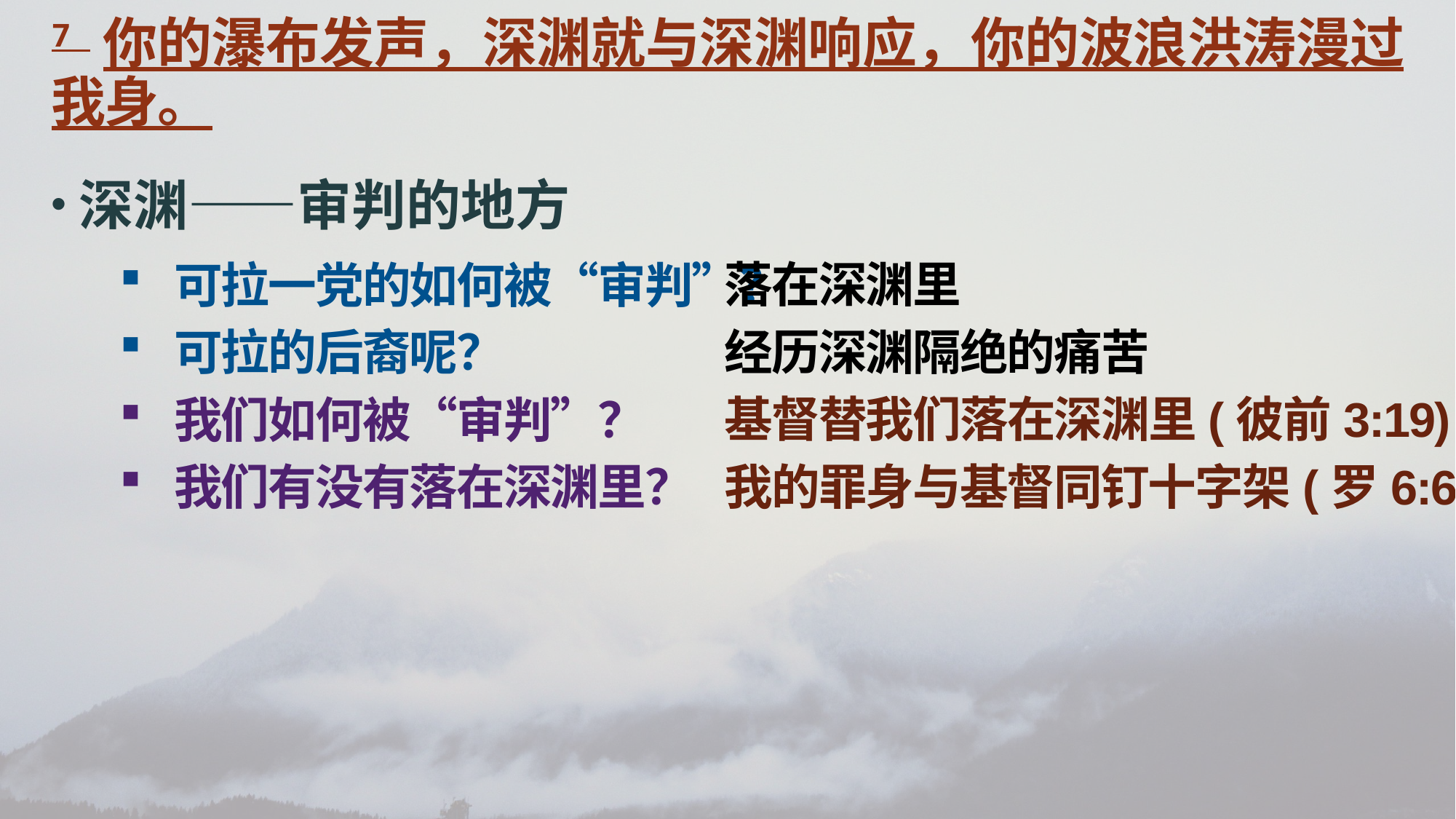

7 你的瀑布发声，深渊就与深渊响应，你的波浪洪涛漫过我身。
深渊——审判的地方
可拉一党的如何被“审判”？
可拉的后裔呢？
我们如何被“审判”？
我们有没有落在深渊里？
落在深渊里
经历深渊隔绝的痛苦
基督替我们落在深渊里(彼前3:19)
我的罪身与基督同钉十字架(罗6:6)